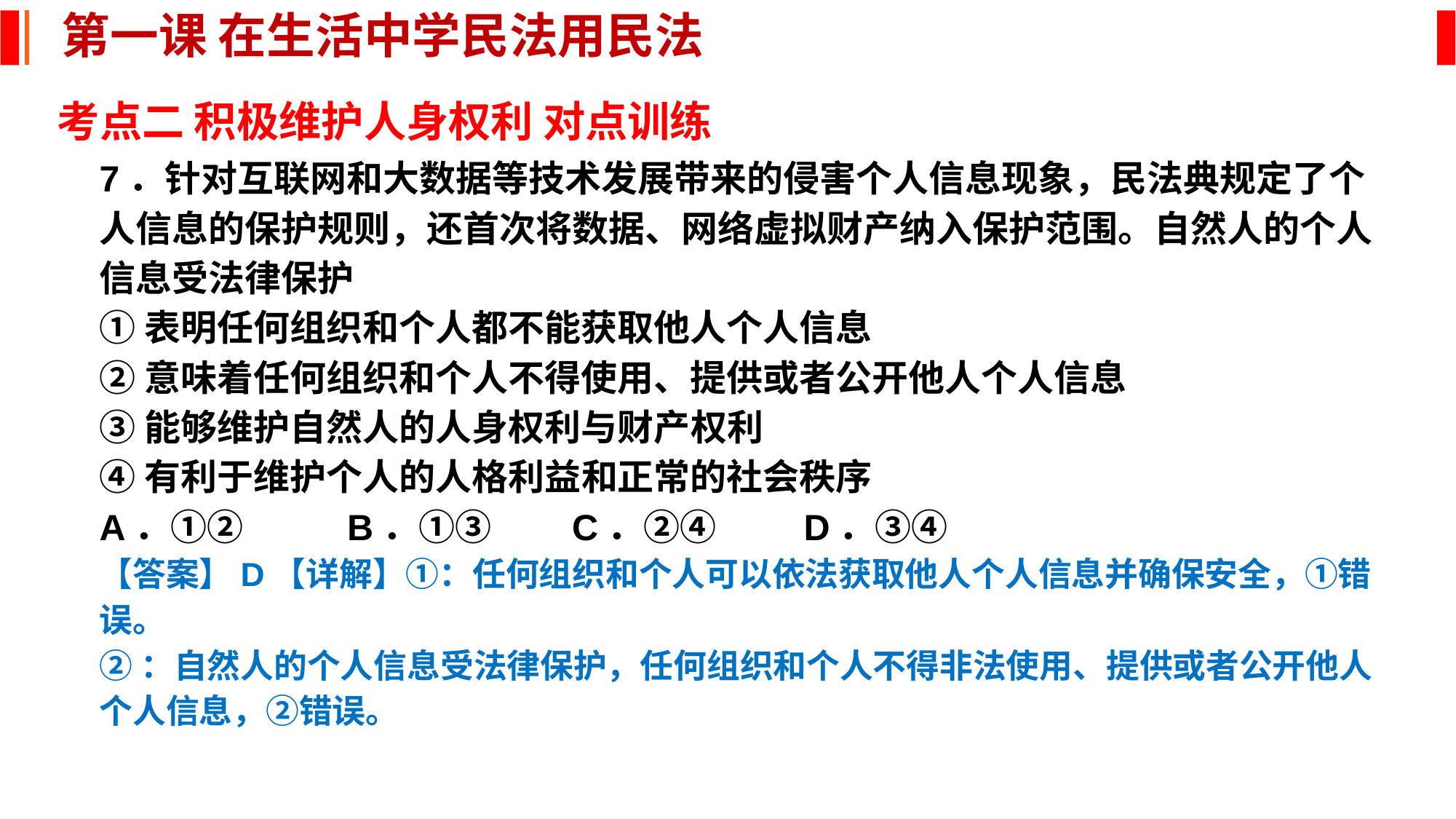

第一课 在生活中学民法用民法

考点二 积极维护人身权利 对点训练
7．针对互联网和大数据等技术发展带来的侵害个人信息现象，民法典规定了个人信息的保护规则，还首次将数据、网络虚拟财产纳入保护范围。自然人的个人信息受法律保护
①表明任何组织和个人都不能获取他人个人信息
②意味着任何组织和个人不得使用、提供或者公开他人个人信息
③能够维护自然人的人身权利与财产权利
④有利于维护个人的人格利益和正常的社会秩序
A．①②	        B．①③	C．②④	    D．③④
【答案】D【详解】①：任何组织和个人可以依法获取他人个人信息并确保安全，①错误。
②：自然人的个人信息受法律保护，任何组织和个人不得非法使用、提供或者公开他人个人信息，②错误。